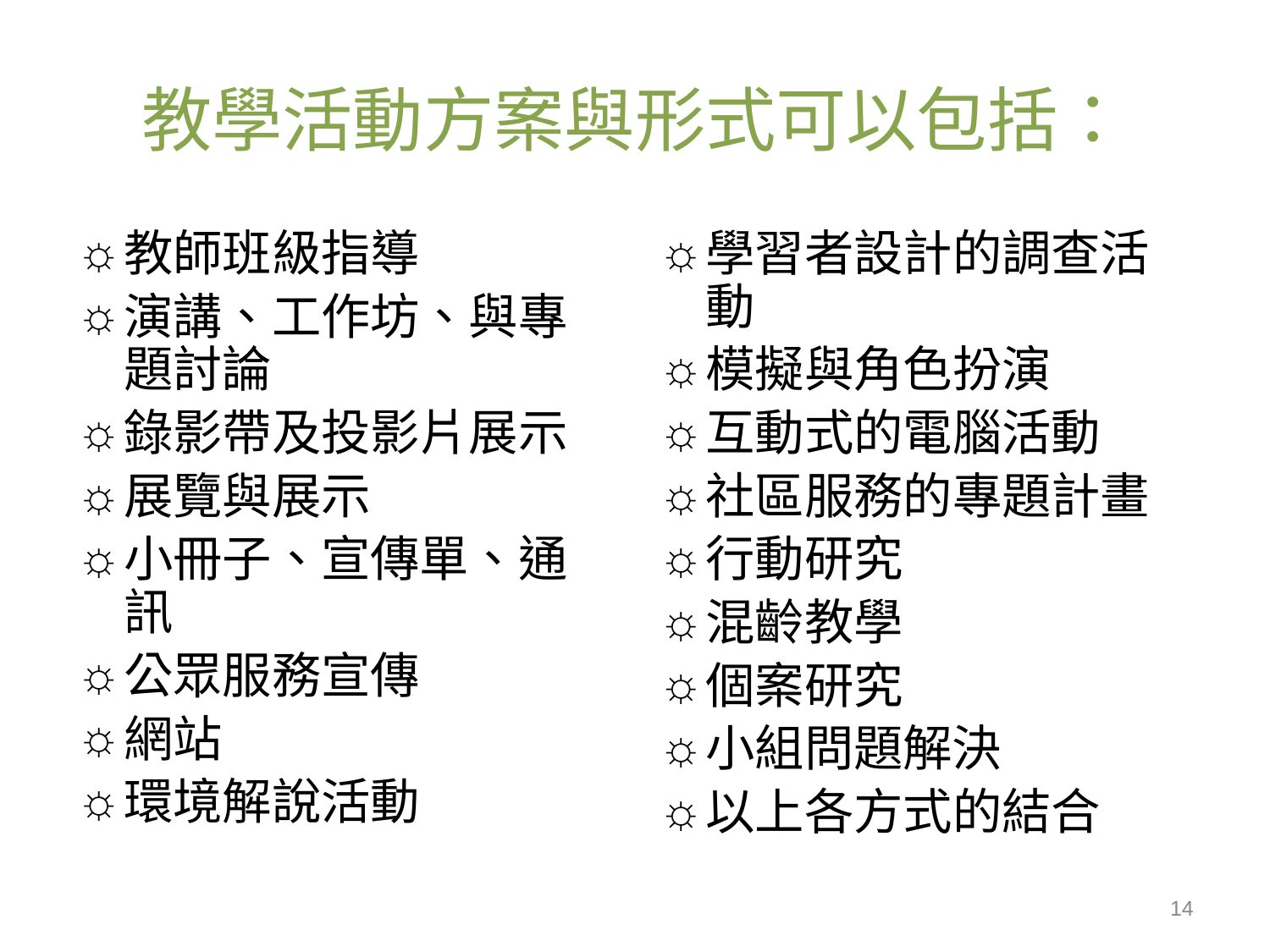

# 教學活動方案與形式可以包括：
教師班級指導
演講、工作坊、與專題討論
錄影帶及投影片展示
展覽與展示
小冊子、宣傳單、通訊
公眾服務宣傳
網站
環境解說活動
學習者設計的調查活動
模擬與角色扮演
互動式的電腦活動
社區服務的專題計畫
行動研究
混齡教學
個案研究
小組問題解決
以上各方式的結合
2012/8/25
14